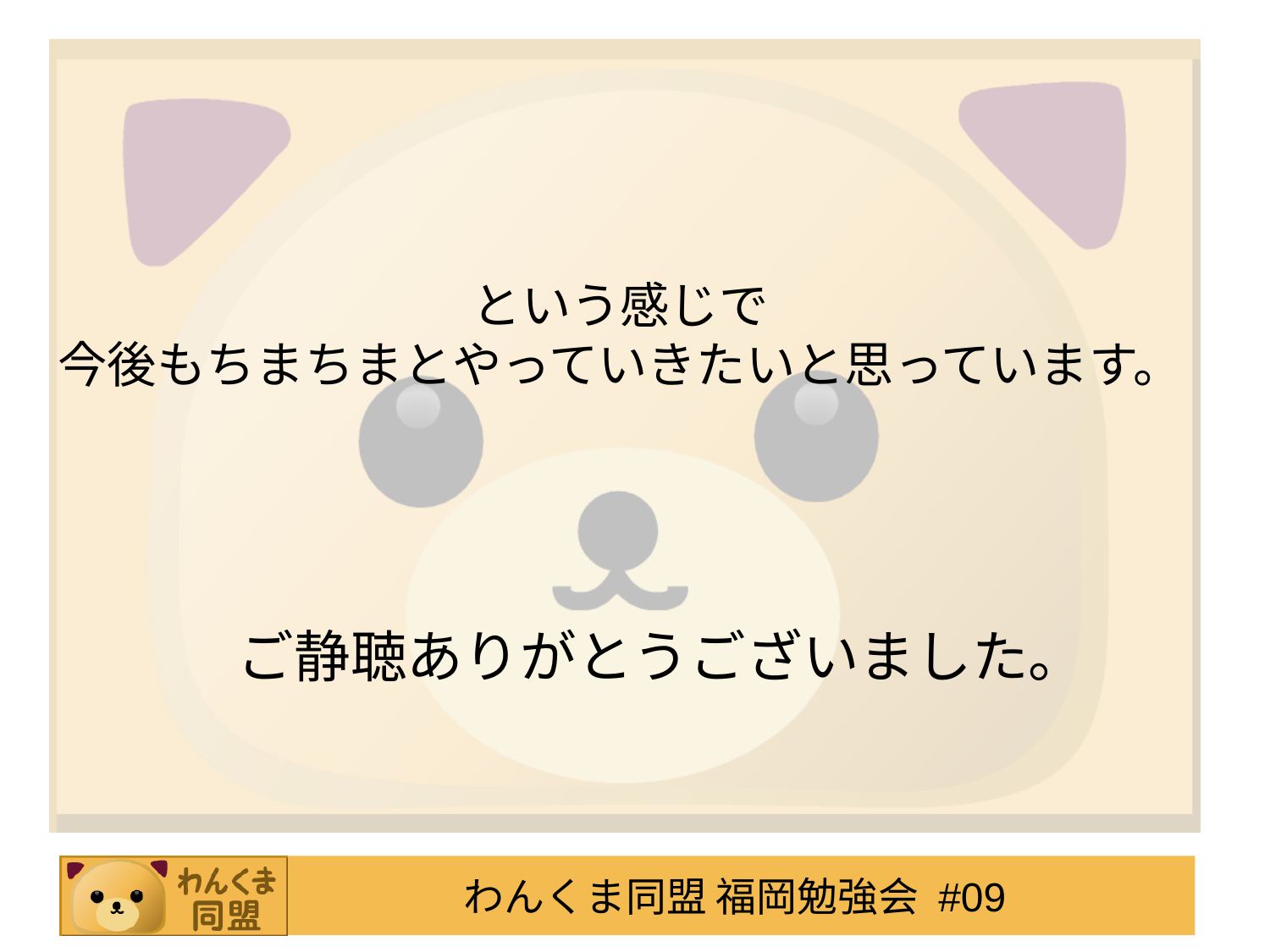

という感じで
今後もちまちまとやっていきたいと思っています。
ご静聴ありがとうございました。